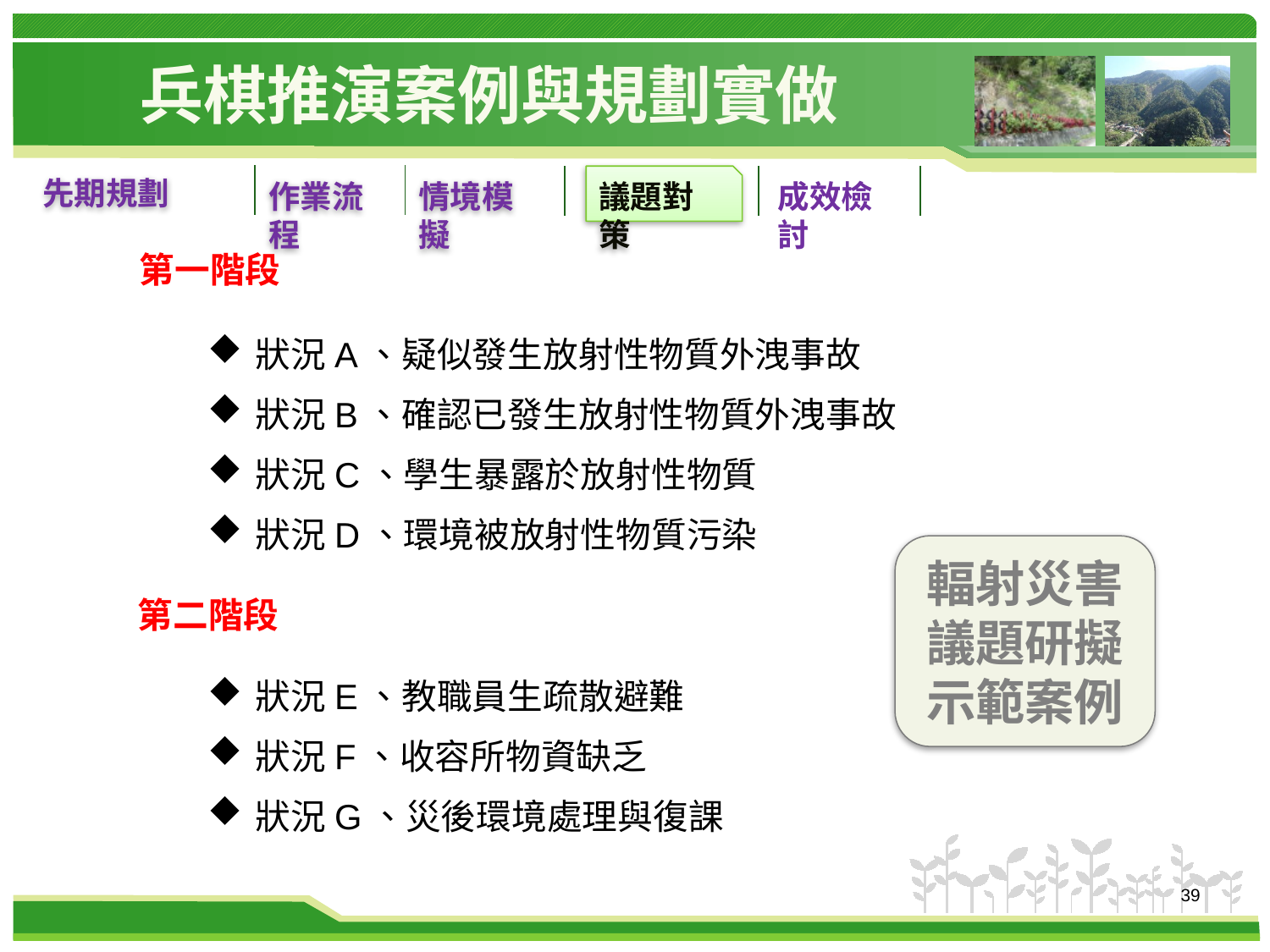

# 兵棋推演案例與規劃實做
先期規劃
作業流程
情境模擬
議題對策
成效檢討
第一階段
狀況A、疑似發生放射性物質外洩事故
狀況B、確認已發生放射性物質外洩事故
狀況C、學生暴露於放射性物質
狀況D、環境被放射性物質污染

狀況E、教職員生疏散避難
狀況F、收容所物資缺乏
狀況G、災後環境處理與復課

輻射災害
議題研擬
示範案例
第二階段
39